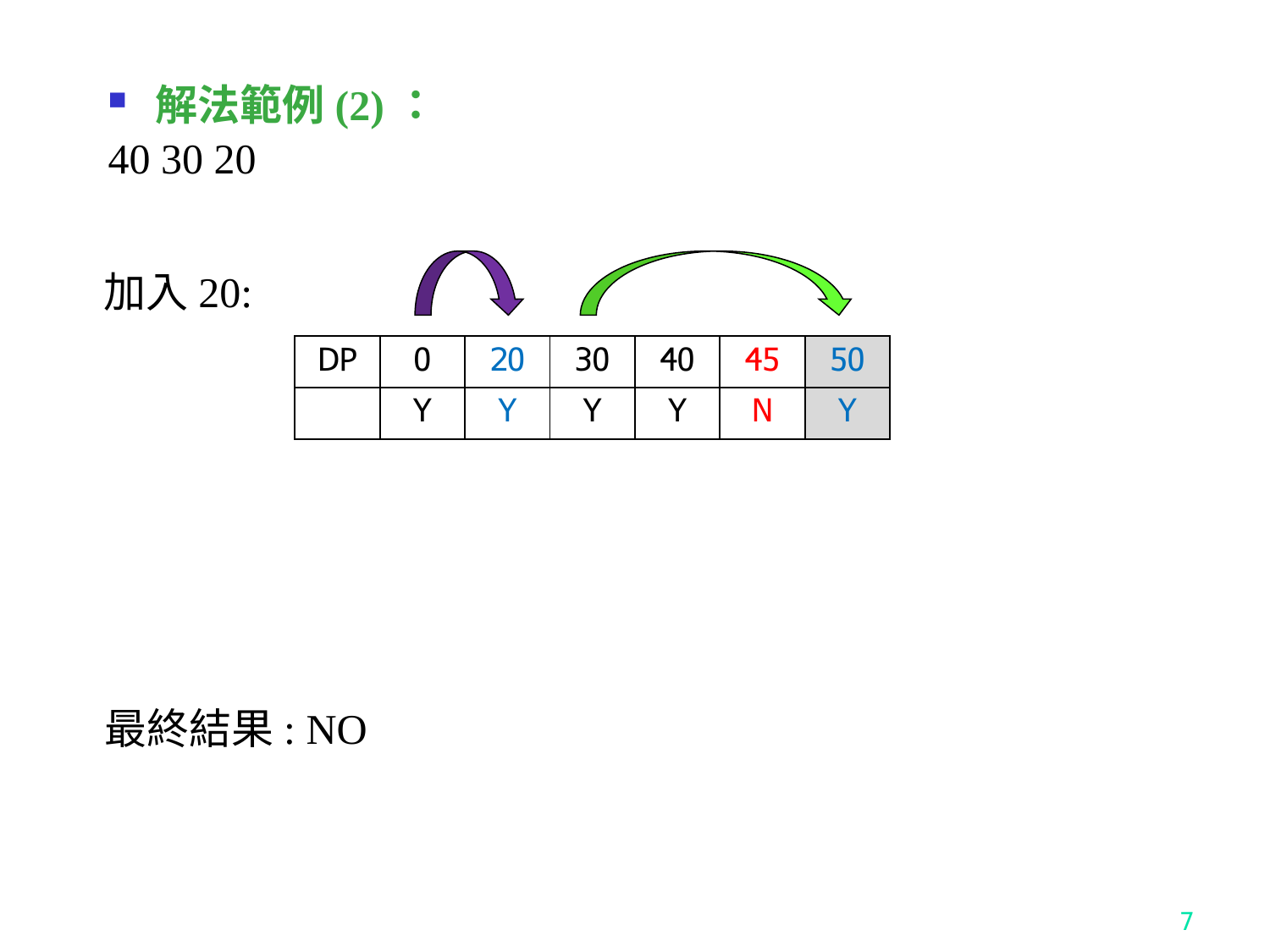

解法範例(2)：
40 30 20

加入20:
| DP | 0 | 20 | 30 | 40 | 45 | 50 |
| --- | --- | --- | --- | --- | --- | --- |
|  | Y | Y | Y | Y | N | Y |
最終結果: NO
7